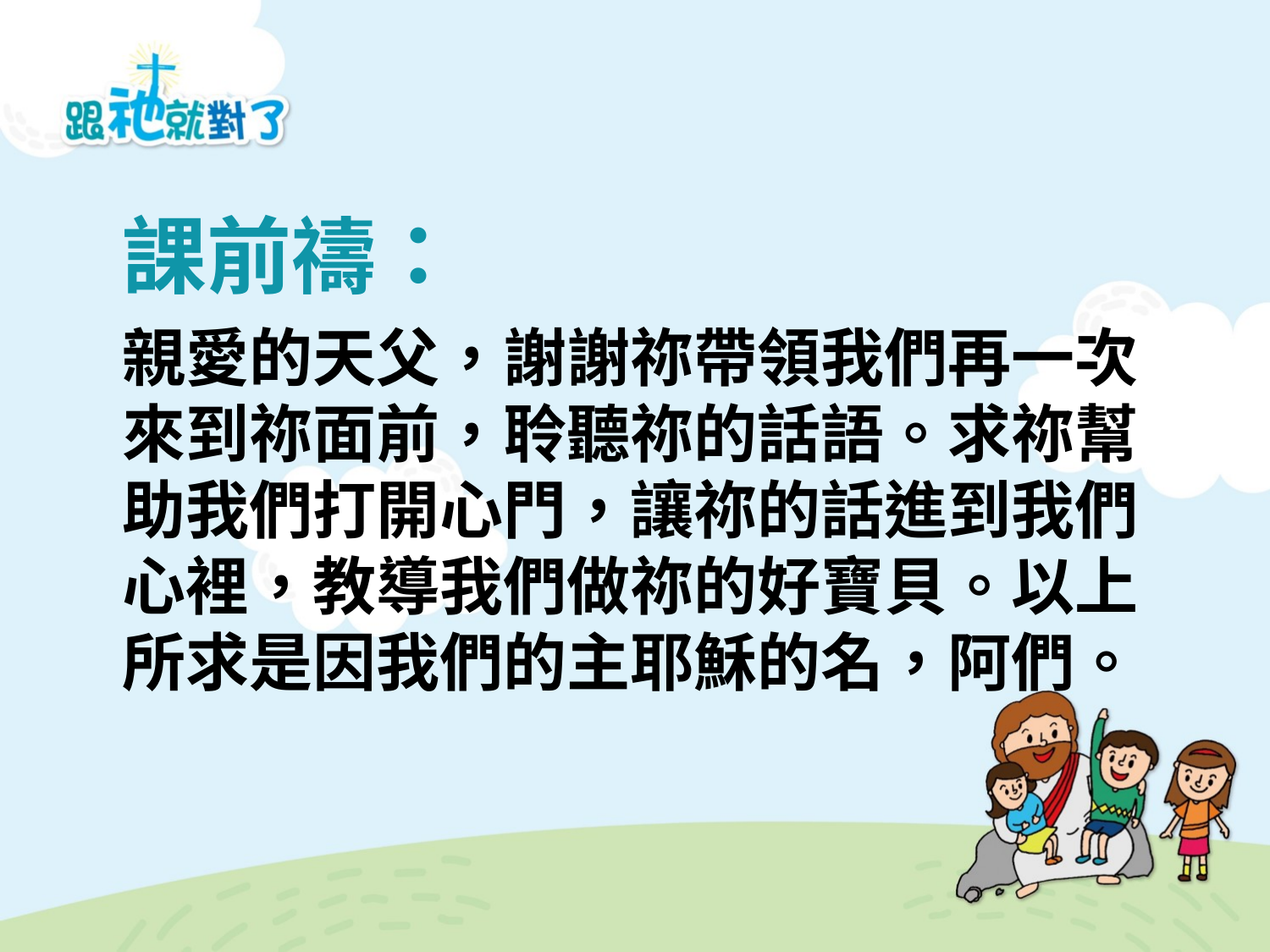

課前禱：
親愛的天父，謝謝祢帶領我們再一次來到祢面前，聆聽祢的話語。求祢幫助我們打開心門，讓祢的話進到我們心裡，教導我們做祢的好寶貝。以上所求是因我們的主耶穌的名，阿們。